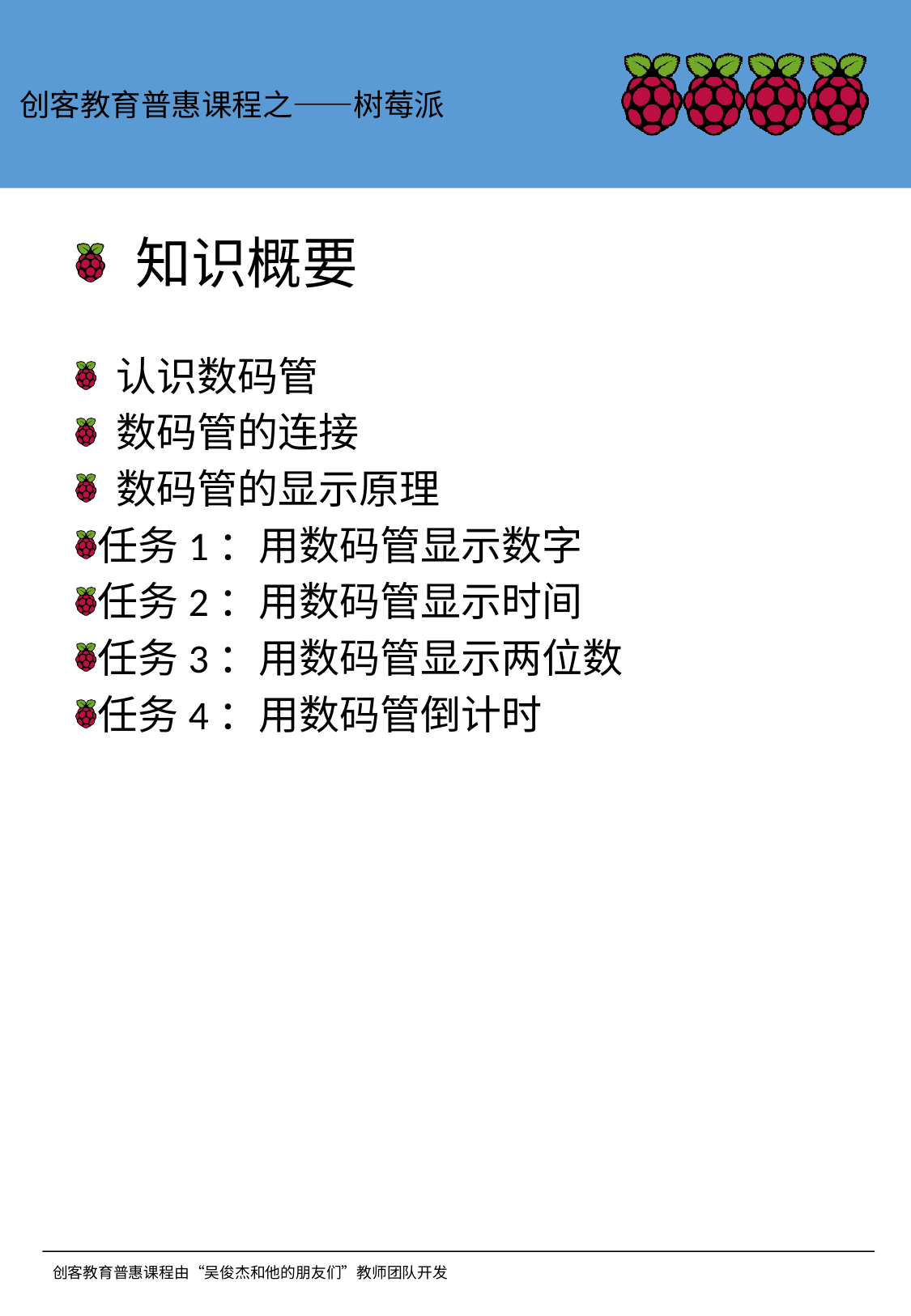

创客教育普惠课程之——树莓派
# 知识概要
 认识数码管
 数码管的连接
 数码管的显示原理
任务1：用数码管显示数字
任务2：用数码管显示时间
任务3：用数码管显示两位数
任务4：用数码管倒计时
创客教育普惠课程由“吴俊杰和他的朋友们”教师团队开发